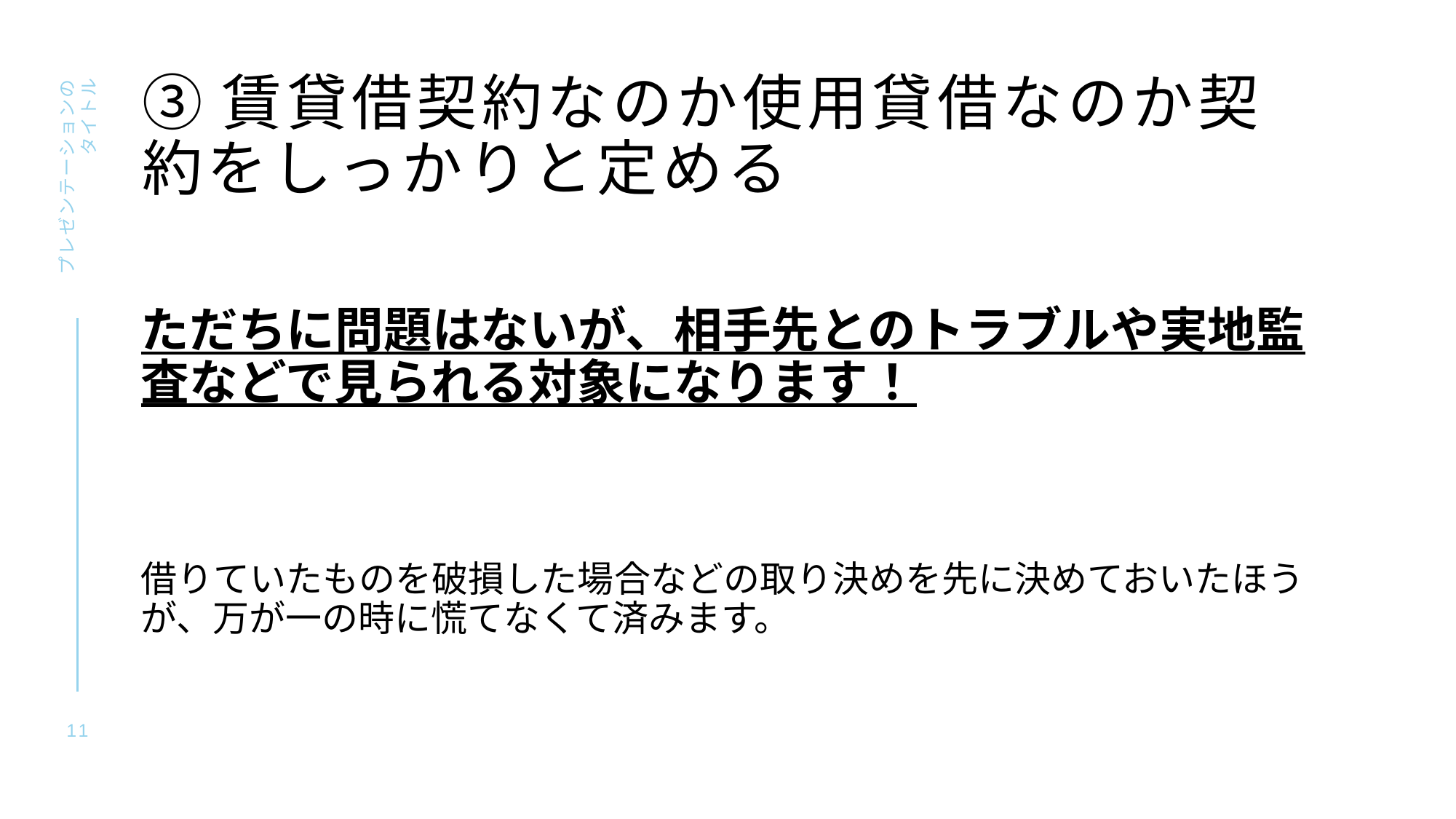

# ③賃貸借契約なのか使用貸借なのか契約をしっかりと定める
プレゼンテーションのタイトル

ただちに問題はないが、相手先とのトラブルや実地監査などで見られる対象になります！

借りていたものを破損した場合などの取り決めを先に決めておいたほうが、万が一の時に慌てなくて済みます。

11